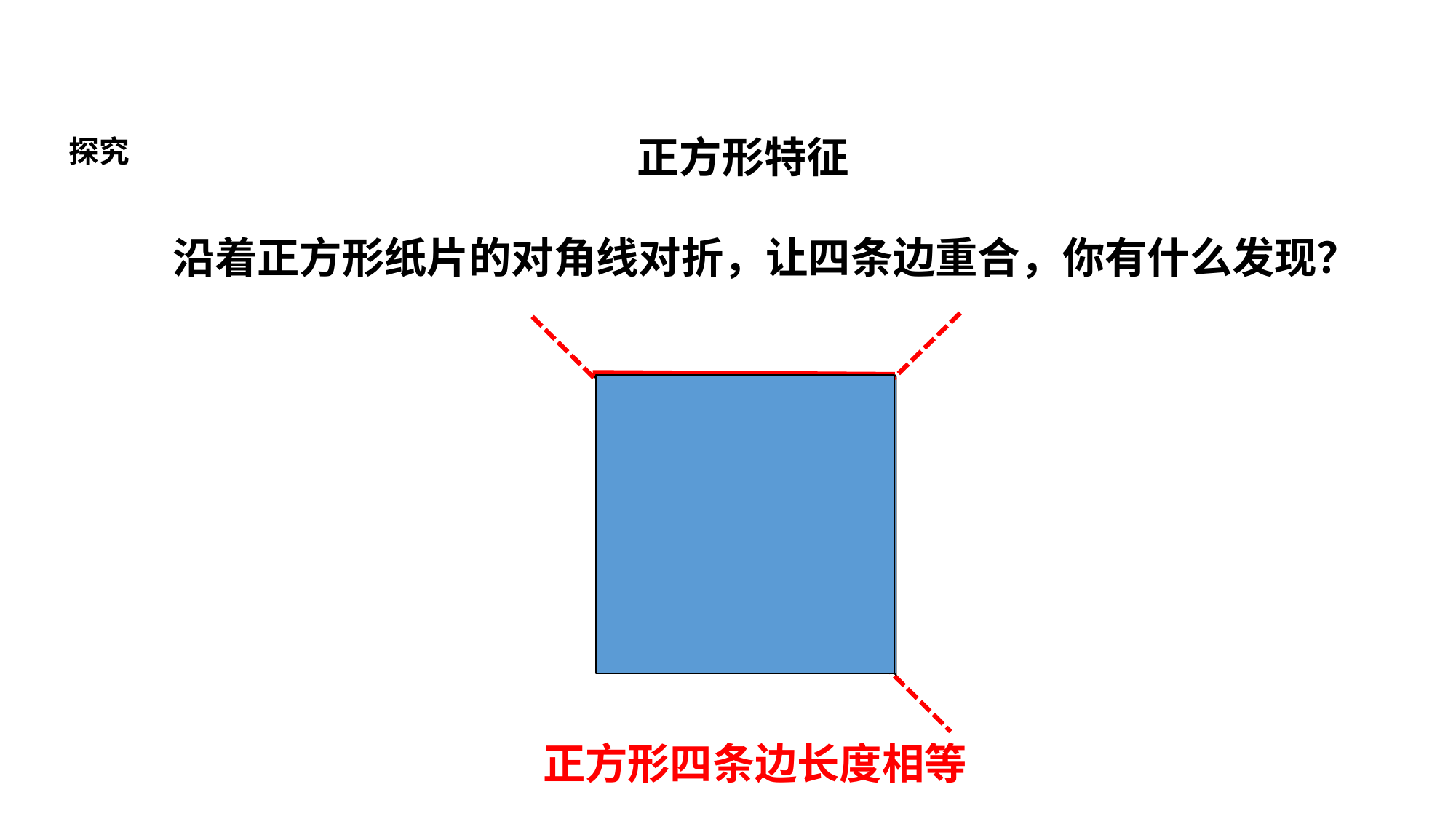

正方形特征
探究
沿着正方形纸片的对角线对折，让四条边重合，你有什么发现？

正方形四条边长度相等